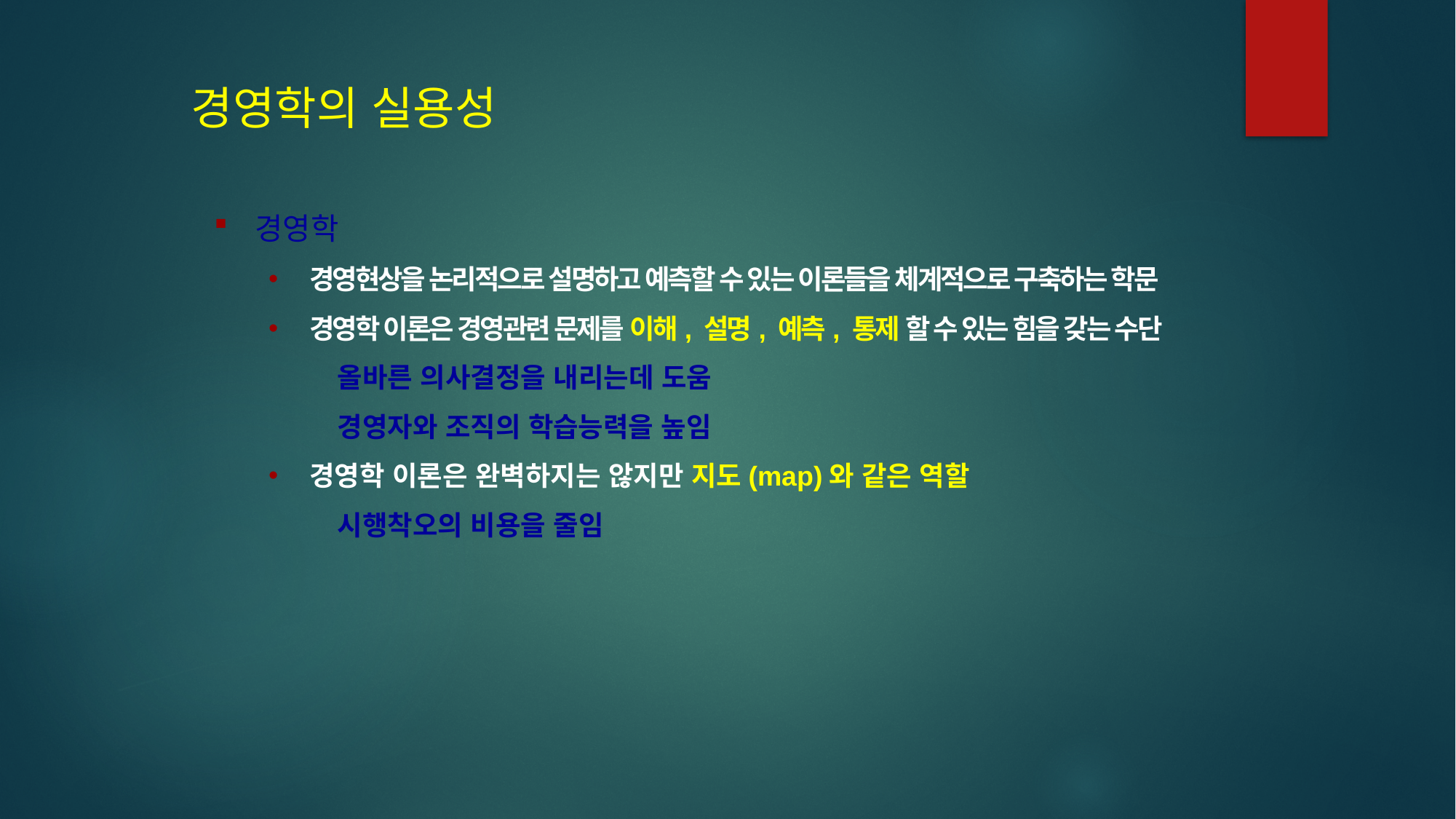

경영학의 실용성
경영학
경영현상을 논리적으로 설명하고 예측할 수 있는 이론들을 체계적으로 구축하는 학문
경영학 이론은 경영관련 문제를 이해, 설명, 예측, 통제 할 수 있는 힘을 갖는 수단
 올바른 의사결정을 내리는데 도움
 경영자와 조직의 학습능력을 높임
경영학 이론은 완벽하지는 않지만 지도(map)와 같은 역할
 시행착오의 비용을 줄임